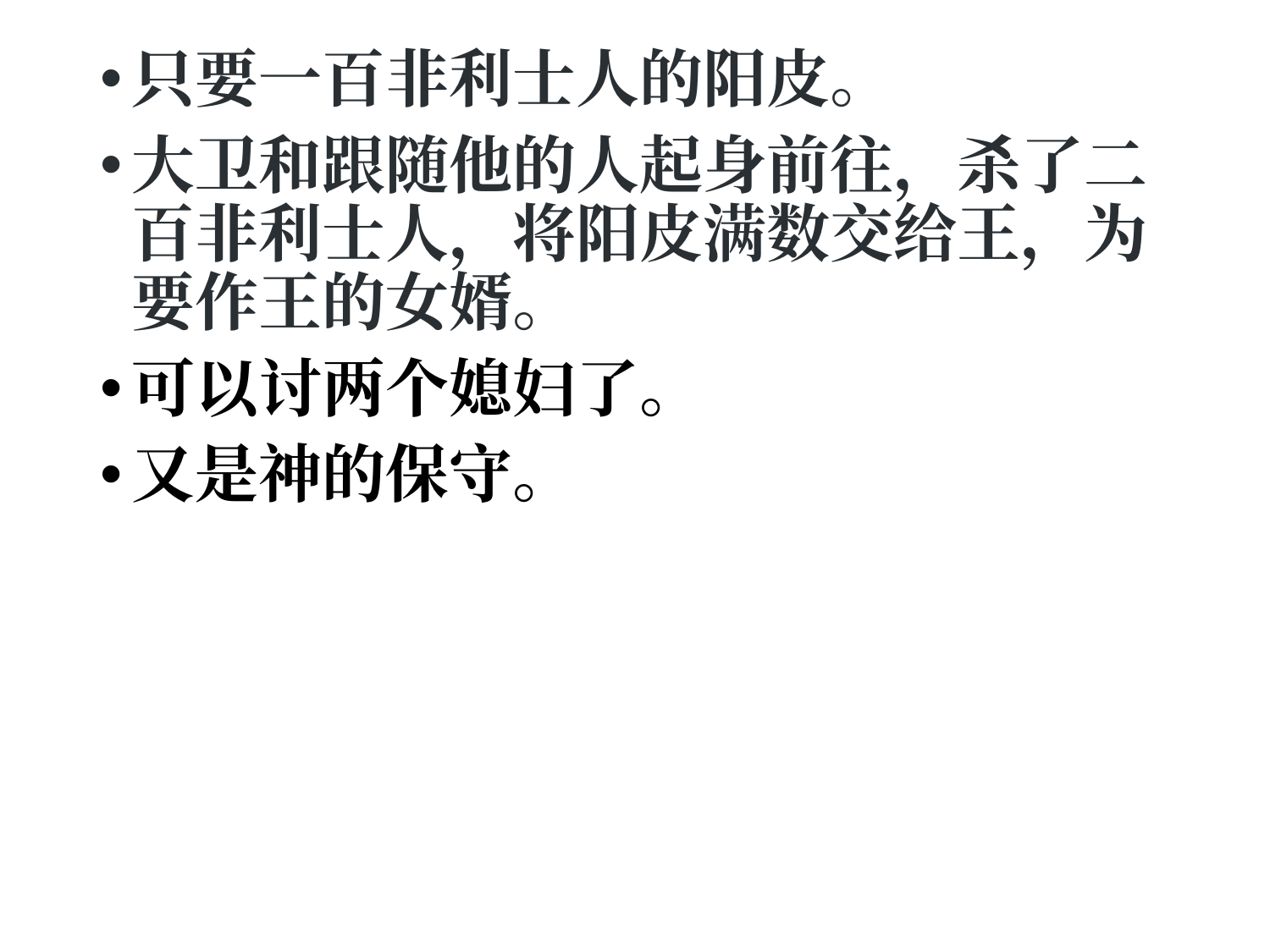

只要一百非利士人的阳皮。
大卫和跟随他的人起身前往，杀了二百非利士人，将阳皮满数交给王，为要作王的女婿。
可以讨两个媳妇了。
又是神的保守。